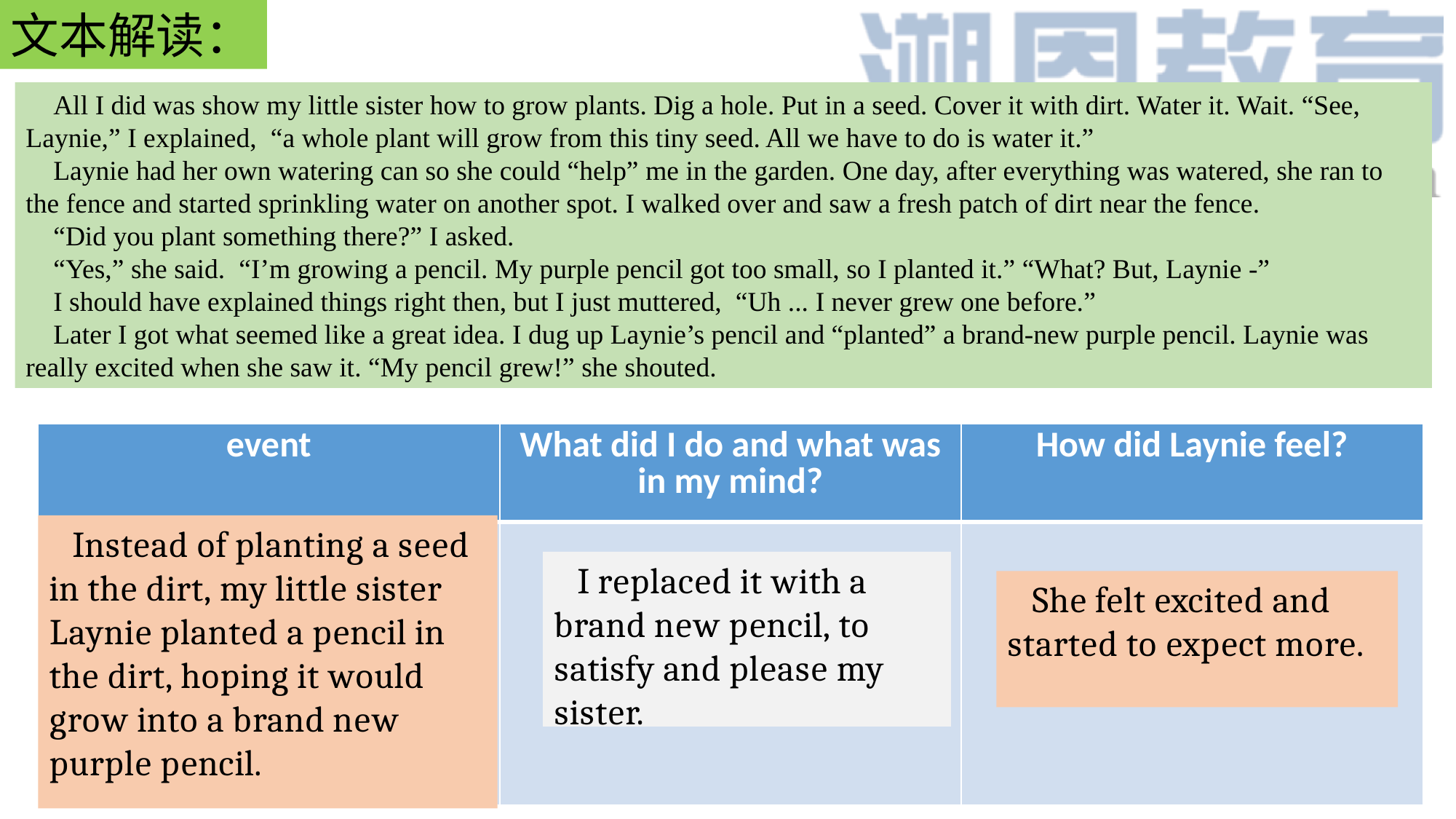

文本解读：
    All I did was show my little sister how to grow plants. Dig a hole. Put in a seed. Cover it with dirt. Water it. Wait. “See, Laynie,” I explained,  “a whole plant will grow from this tiny seed. All we have to do is water it.”
    Laynie had her own watering can so she could “help” me in the garden. One day, after everything was watered, she ran to the fence and started sprinkling water on another spot. I walked over and saw a fresh patch of dirt near the fence.
    “Did you plant something there?” I asked.
    “Yes,” she said.  “I’m growing a pencil. My purple pencil got too small, so I planted it.” “What? But, Laynie -”
    I should have explained things right then, but I just muttered,  “Uh ... I never grew one before.”
    Later I got what seemed like a great idea. I dug up Laynie’s pencil and “planted” a brand-new purple pencil. Laynie was really excited when she saw it. “My pencil grew!” she shouted.
| event | What did I do and what was in my mind? | How did Laynie feel? |
| --- | --- | --- |
|  |  |  |
   Instead of planting a seed in the dirt, my little sister Laynie planted a pencil in the dirt, hoping it would grow into a brand new purple pencil.
   I replaced it with a brand new pencil, to satisfy and please my sister.
   She felt excited and started to expect more.